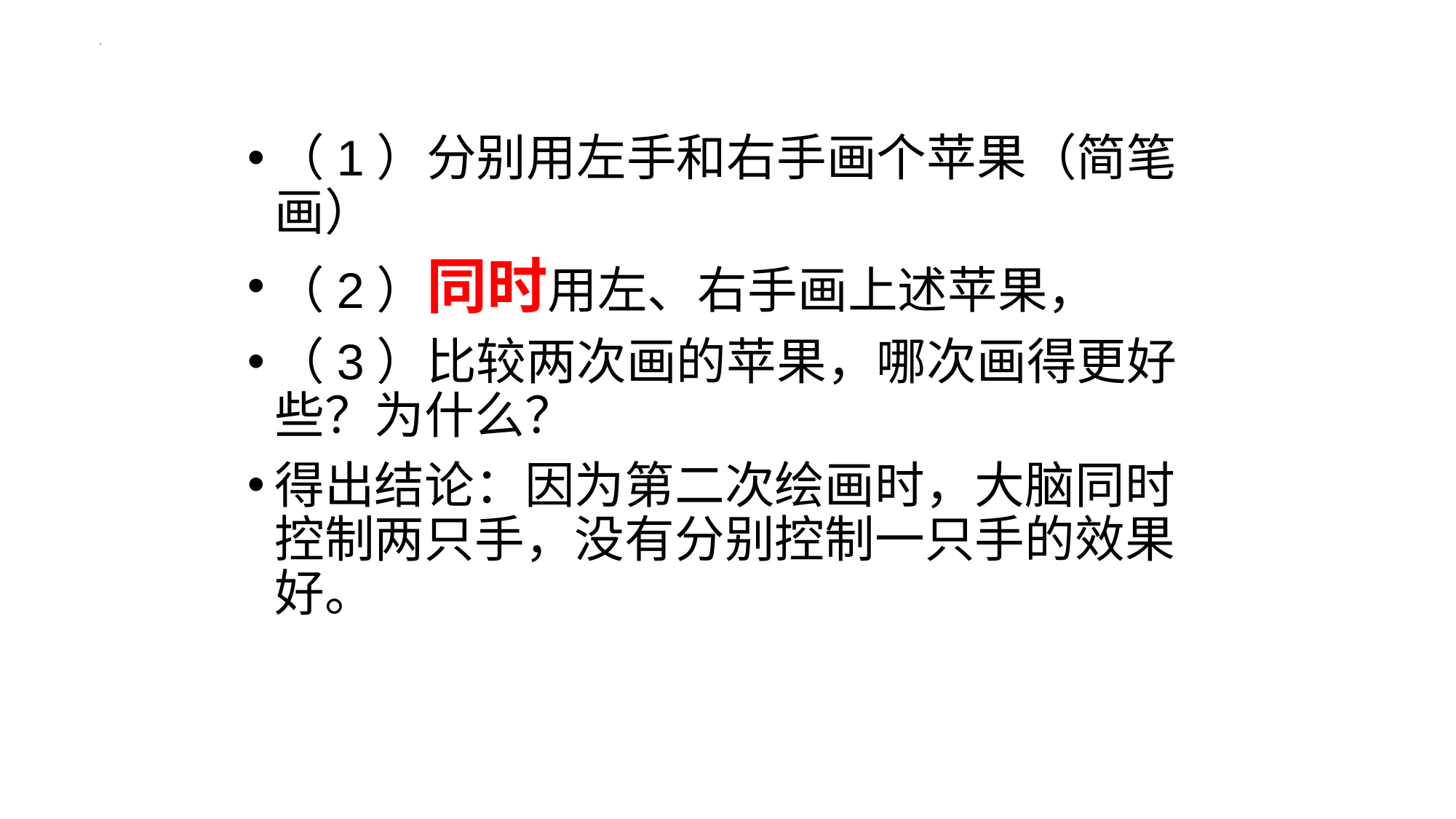

#
（1）分别用左手和右手画个苹果（简笔画）
（2）同时用左、右手画上述苹果，
（3）比较两次画的苹果，哪次画得更好些？为什么？
得出结论：因为第二次绘画时，大脑同时控制两只手，没有分别控制一只手的效果好。